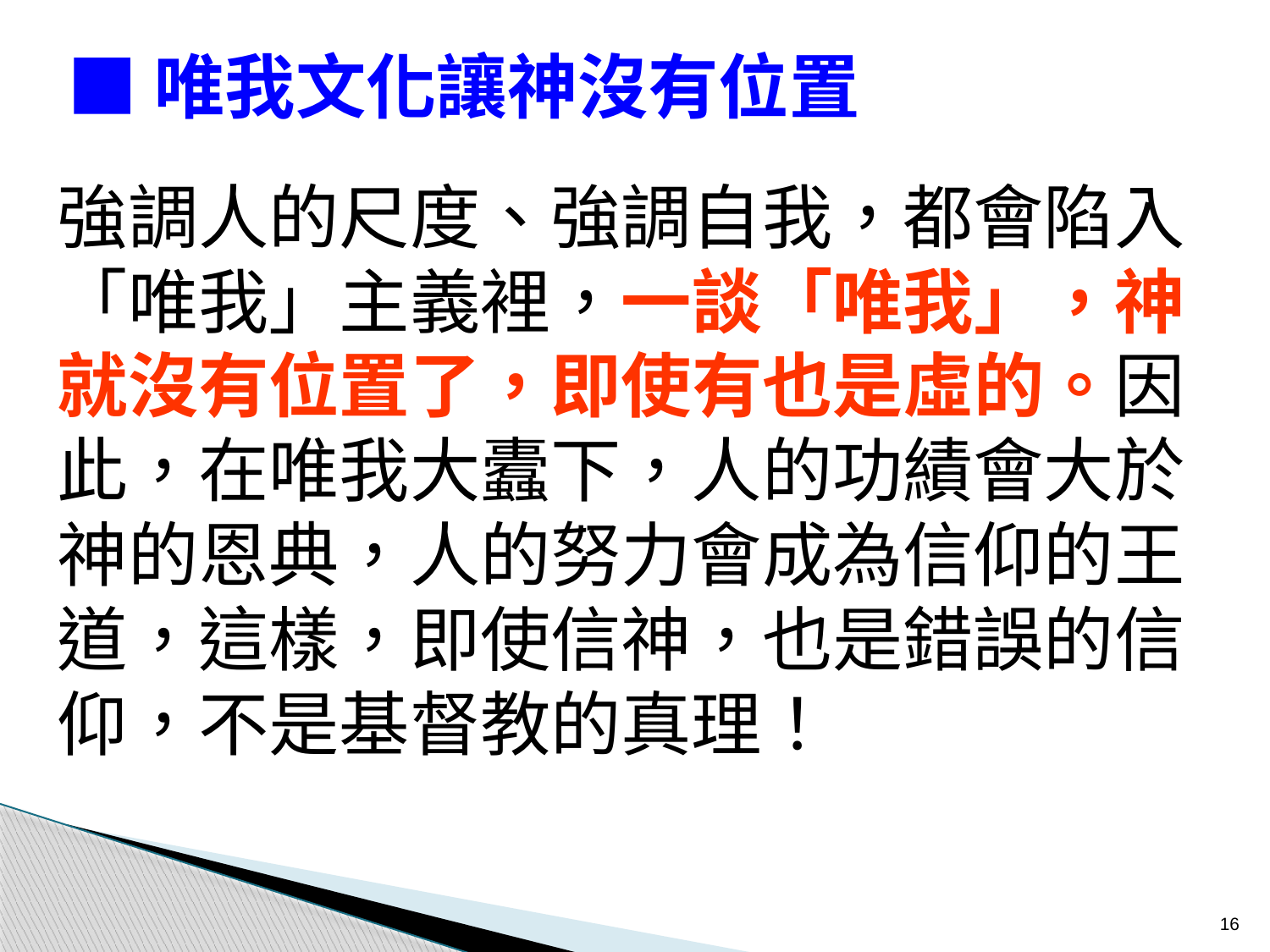

■唯我文化讓神沒有位置
強調人的尺度、強調自我，都會陷入「唯我」主義裡，一談「唯我」，神就沒有位置了，即使有也是虛的。因此，在唯我大蠹下，人的功績會大於神的恩典，人的努力會成為信仰的王道，這樣，即使信神，也是錯誤的信仰，不是基督教的真理！
16